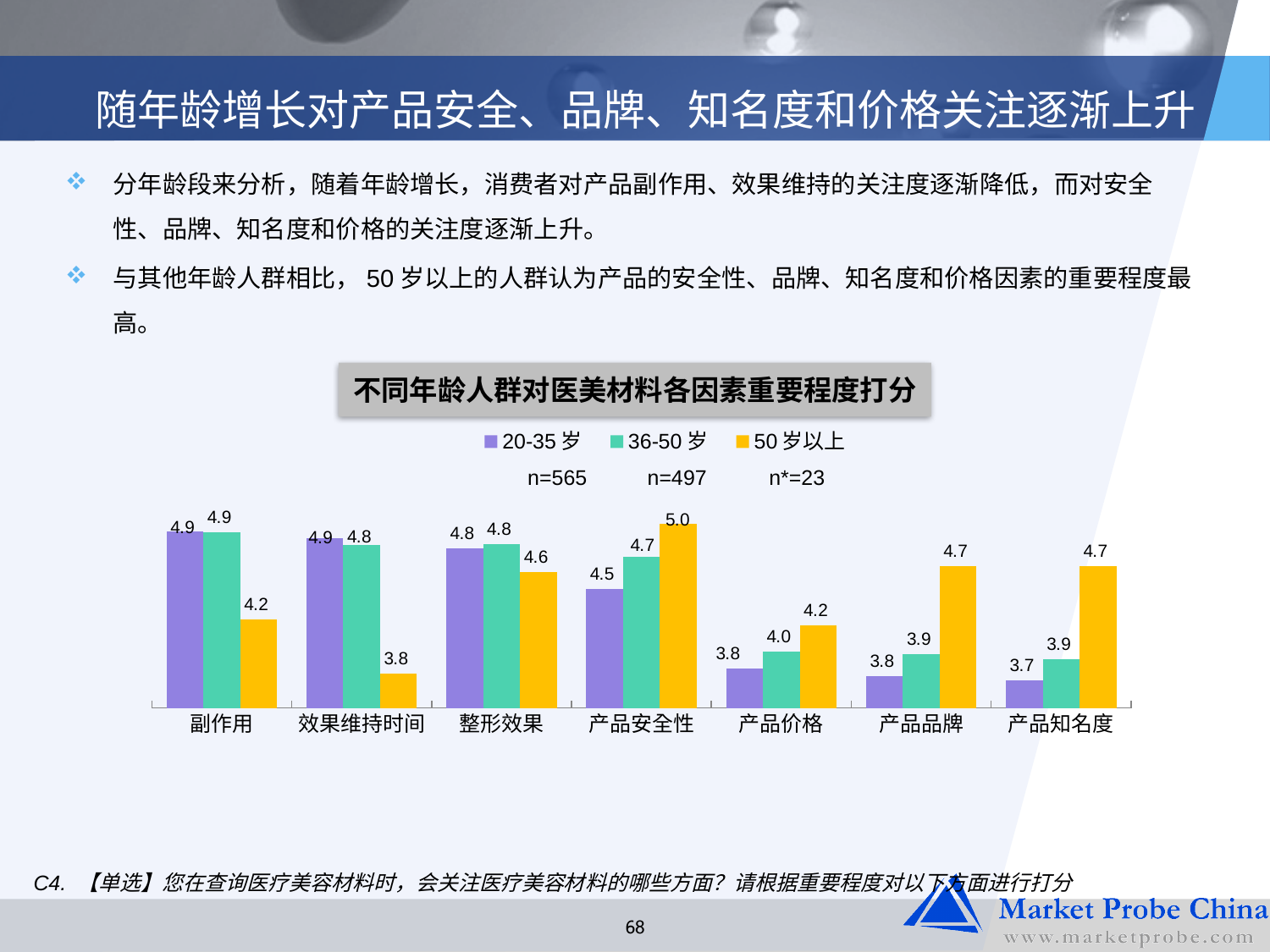

# 随年龄增长对产品安全、品牌、知名度和价格关注逐渐上升
分年龄段来分析，随着年龄增长，消费者对产品副作用、效果维持的关注度逐渐降低，而对安全性、品牌、知名度和价格的关注度逐渐上升。
与其他年龄人群相比，50岁以上的人群认为产品的安全性、品牌、知名度和价格因素的重要程度最高。
不同年龄人群对医美材料各因素重要程度打分

### Chart

| Category | 20-35岁 | 36-50岁 | 50岁以上 |
|---|---|---|---|
| 副作用 | 4.938053097345137 | 4.929577464788729 | 4.21739130434783 |
| 效果维持时间 | 4.883185840707966 | 4.824949698189135 | 3.7826086956521747 |
| 整形效果 | 4.7964601769911495 | 4.832997987927565 | 4.608695652173911 |
| 产品安全性 | 4.46725663716814 | 4.732394366197181 | 5.0 |
| 产品价格 | 3.8212389380530967 | 3.957746478873234 | 4.173913043478262 |
| 产品品牌 | 3.755752212389381 | 3.937625754527165 | 4.6521739130434785 |
| 产品知名度 | 3.7274336283185847 | 3.893360160965795 | 4.6521739130434785 |
| n=565 | n=497 | n\*=23 |
| --- | --- | --- |
C4. 【单选】您在查询医疗美容材料时，会关注医疗美容材料的哪些方面？请根据重要程度对以下方面进行打分
68